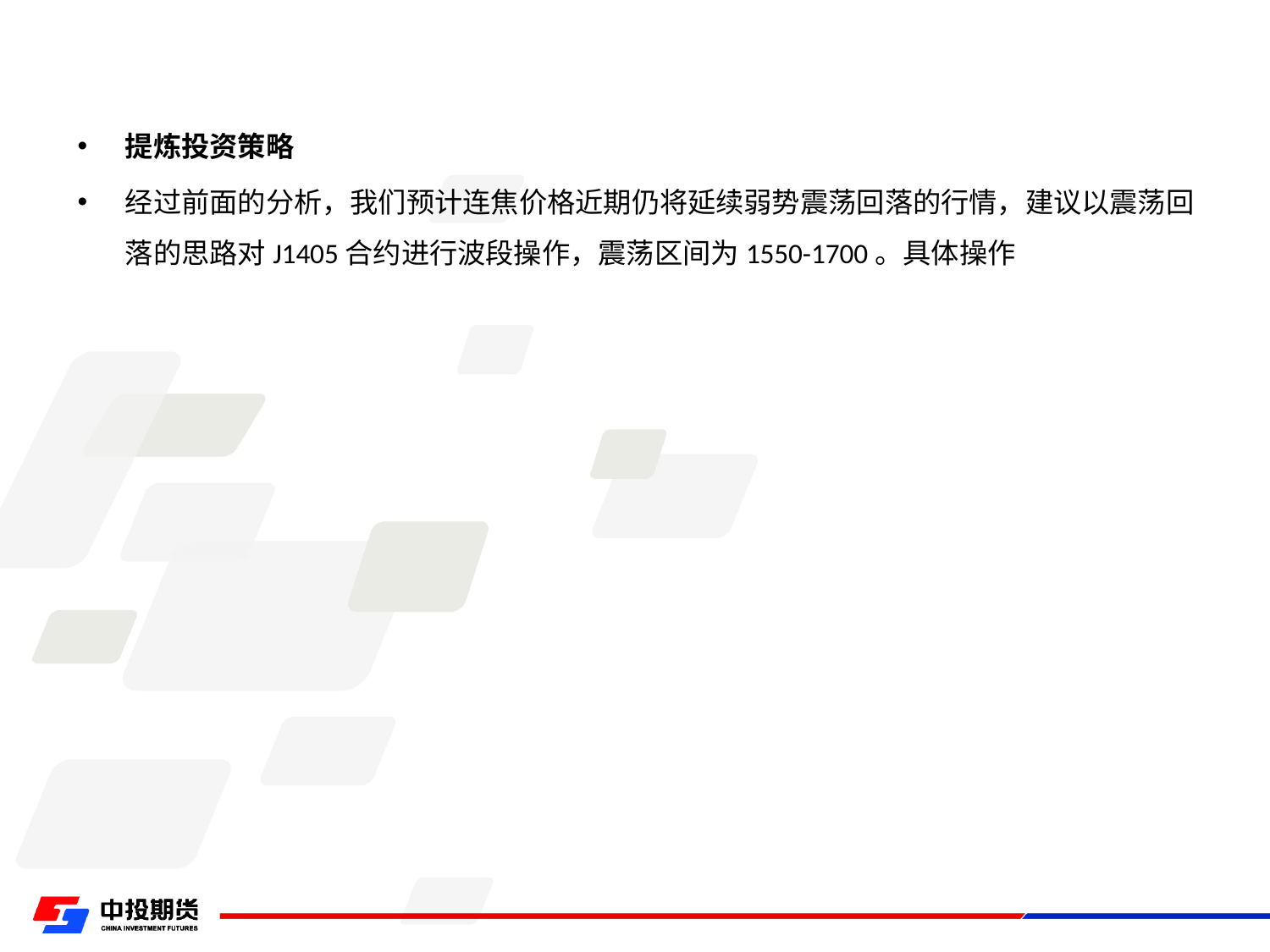

提炼投资策略
经过前面的分析，我们预计连焦价格近期仍将延续弱势震荡回落的行情，建议以震荡回落的思路对J1405合约进行波段操作，震荡区间为1550-1700。具体操作